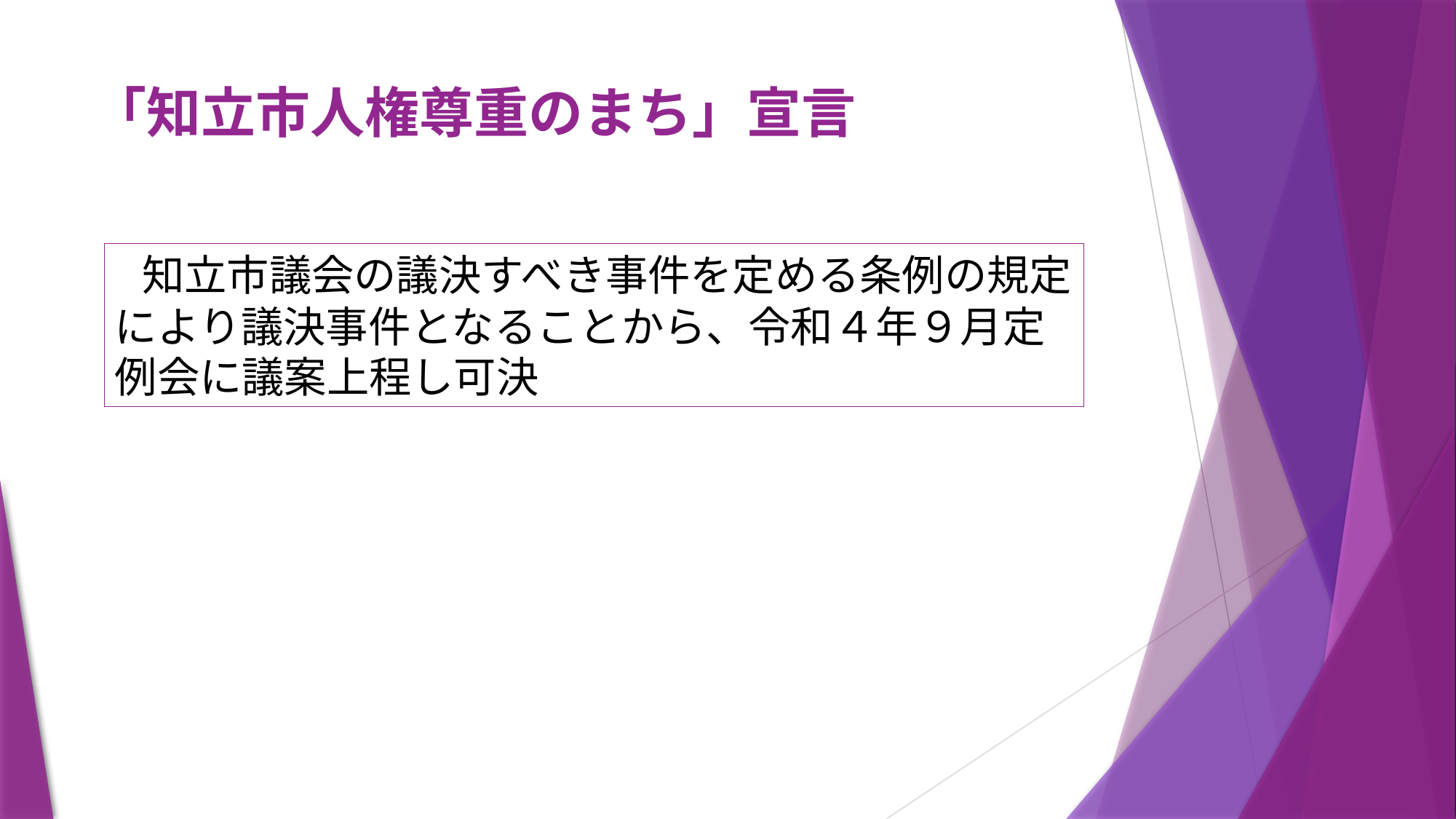

# 「知立市人権尊重のまち」宣言
　知立市議会の議決すべき事件を定める条例の規定により議決事件となることから、令和４年９月定例会に議案上程し可決